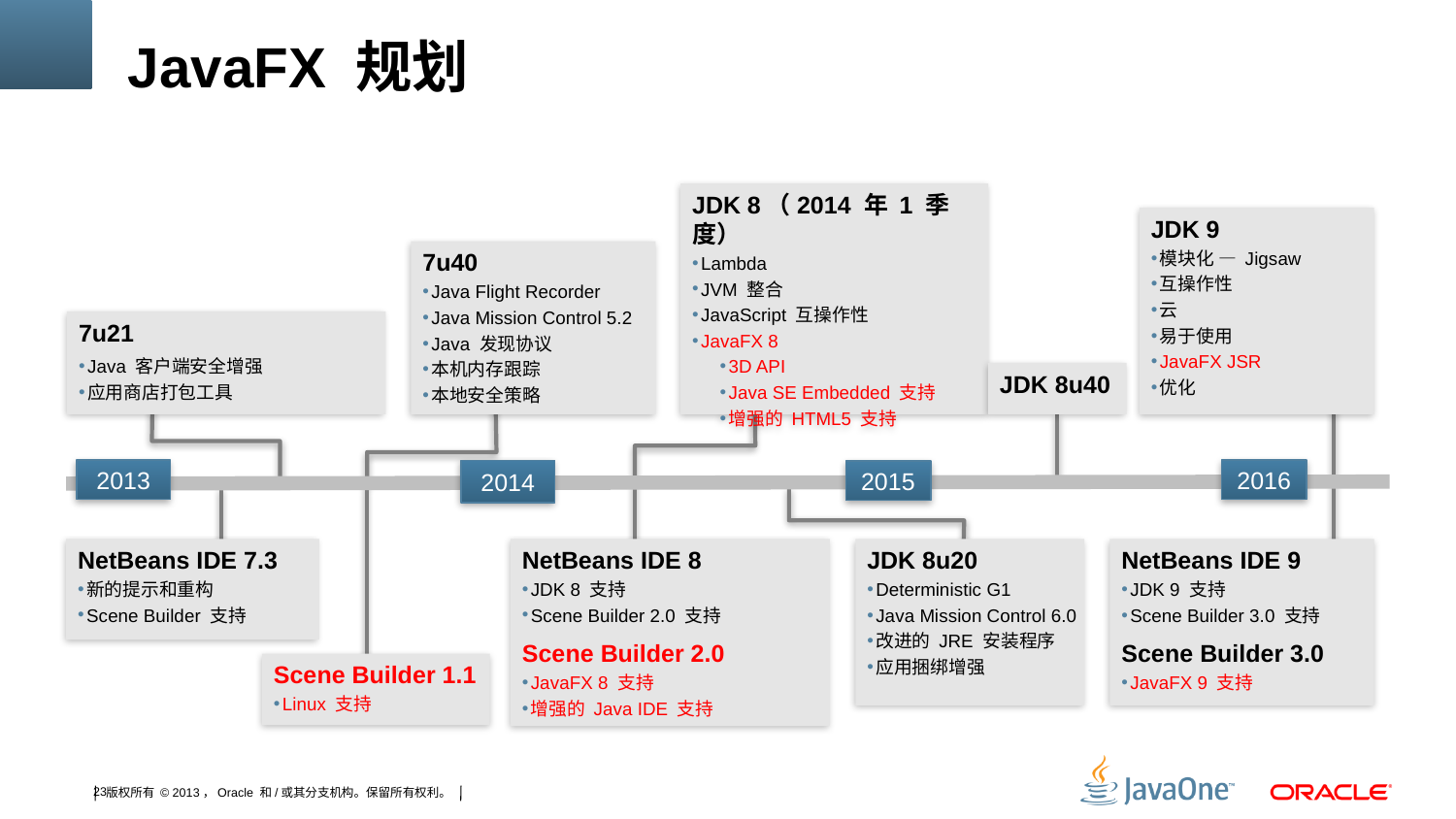

# JavaFX 规划

JDK 8（2014 年 1 季度）
Lambda
JVM 整合
JavaScript 互操作性
JavaFX 8
3D API
Java SE Embedded 支持
增强的 HTML5 支持
JDK 9
模块化 — Jigsaw
互操作性
云
易于使用
JavaFX JSR
优化
7u40
Java Flight Recorder
Java Mission Control 5.2
Java 发现协议
本机内存跟踪
本地安全策略
7u21
Java 客户端安全增强
应用商店打包工具
JDK 8u40

2016
2013
2014
2015

NetBeans IDE 7.3
新的提示和重构
Scene Builder 支持

NetBeans IDE 8
JDK 8 支持
Scene Builder 2.0 支持
Scene Builder 2.0
JavaFX 8 支持
增强的 Java IDE 支持

JDK 8u20
Deterministic G1
Java Mission Control 6.0
改进的 JRE 安装程序
应用捆绑增强
NetBeans IDE 9
JDK 9 支持
Scene Builder 3.0 支持
Scene Builder 3.0
JavaFX 9 支持
Scene Builder 1.1
Linux 支持